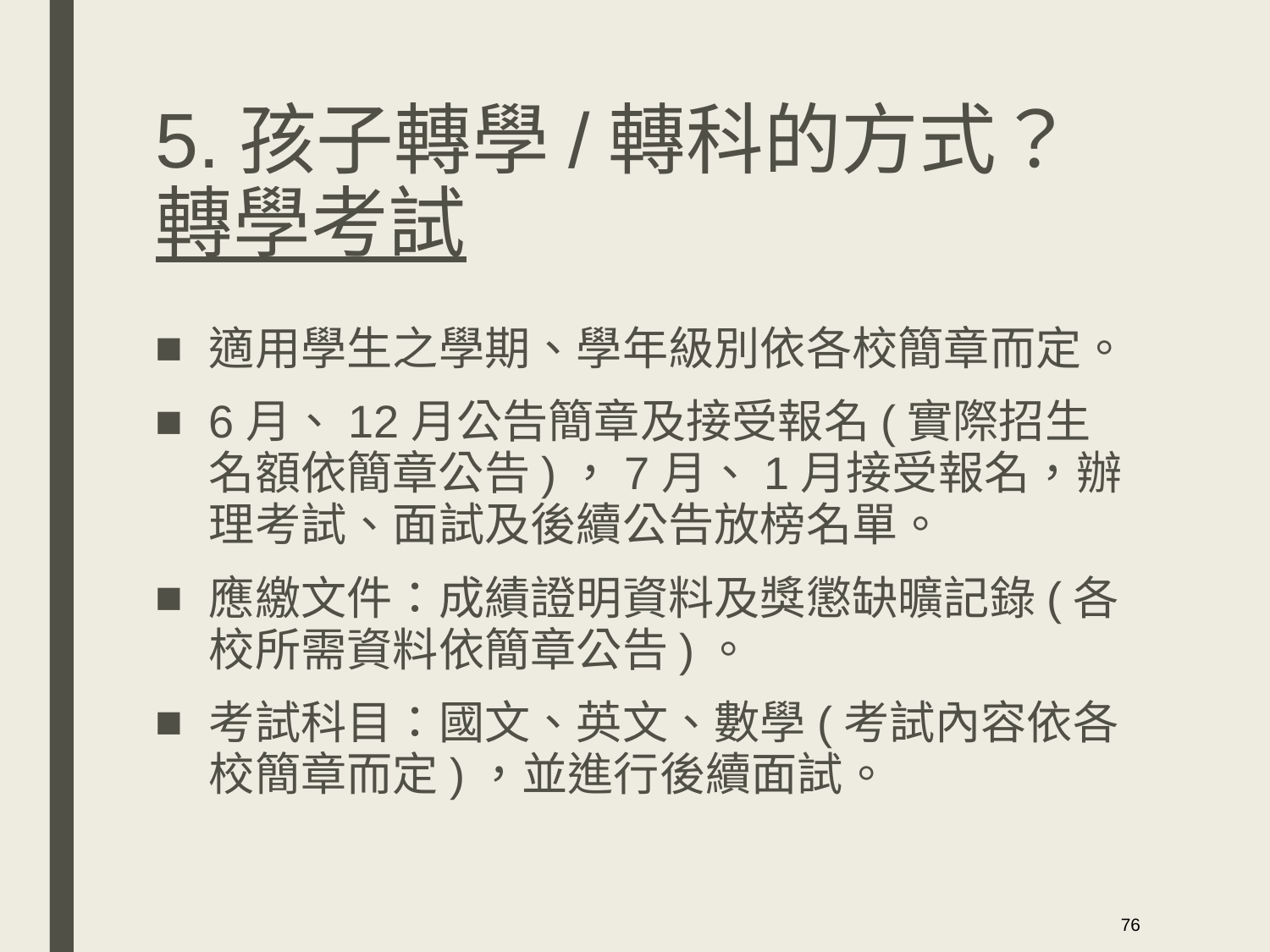

# 5.孩子轉學/轉科的方式？ 轉學考試
適用學生之學期、學年級別依各校簡章而定。
6月、12月公告簡章及接受報名(實際招生名額依簡章公告)，7月、1月接受報名，辦理考試、面試及後續公告放榜名單。
應繳文件：成績證明資料及獎懲缺曠記錄(各校所需資料依簡章公告)。
考試科目：國文、英文、數學(考試內容依各校簡章而定)，並進行後續面試。
76